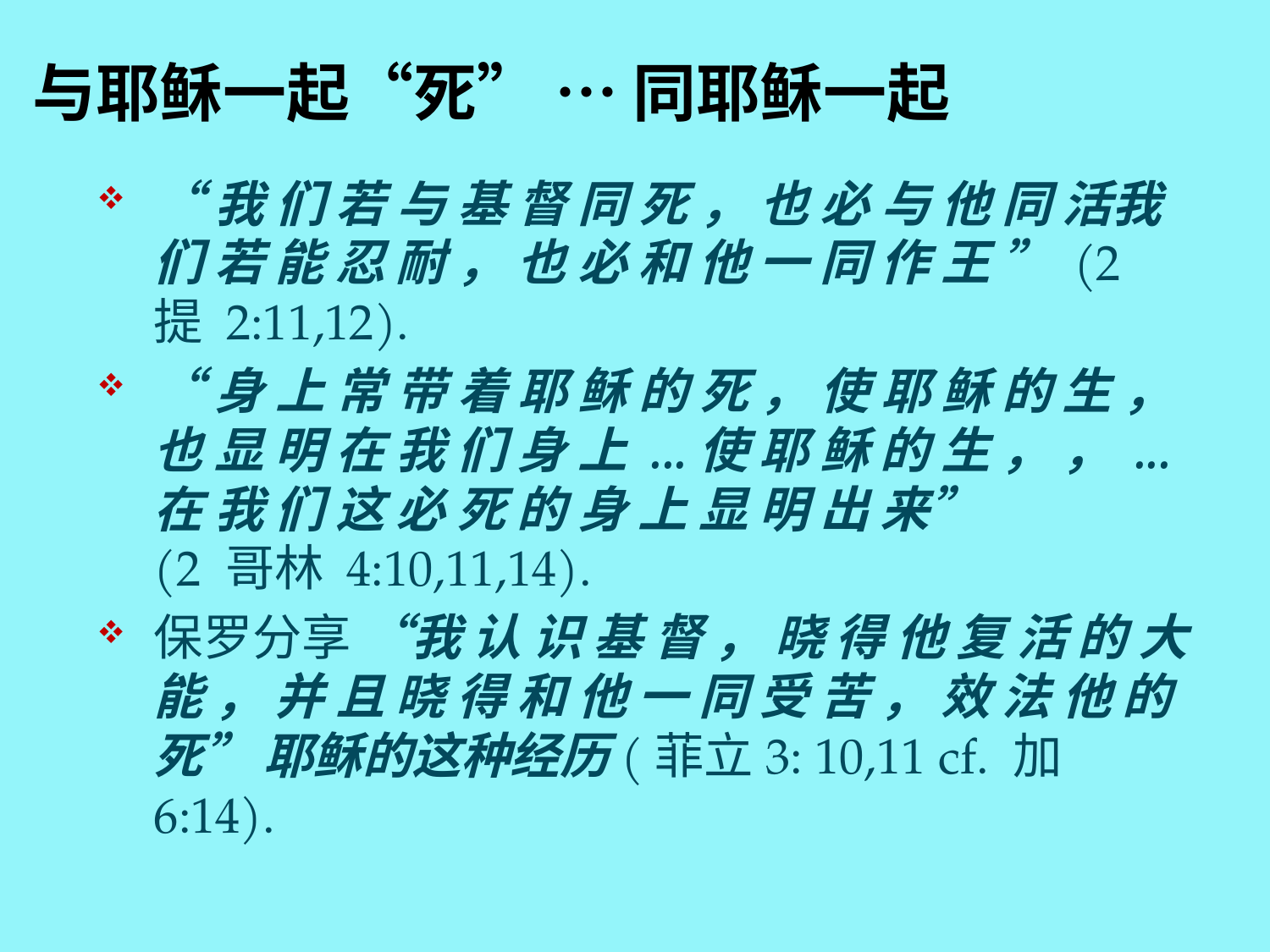

#
与耶稣一起“死” … 同耶稣一起
“我 们 若 与 基 督 同 死 ， 也 必 与 他 同 活我 们 若 能 忍 耐 ， 也 必 和 他 一 同 作 王 ” (2 提 2:11,12).
“身 上 常 带 着 耶 稣 的 死 ， 使 耶 稣 的 生 ， 也 显 明 在 我 们 身 上 ...使 耶 稣 的 生 ， ， ...在 我 们 这 必 死 的 身 上 显 明 出 来”
(2 哥林 4:10,11,14).
保罗分享 “我 认 识 基 督 ， 晓 得 他 复 活 的 大 能 ， 并 且 晓 得 和 他 一 同 受 苦 ， 效 法 他 的 死” 耶稣的这种经历(菲立3: 10,11 cf. 加 6:14).